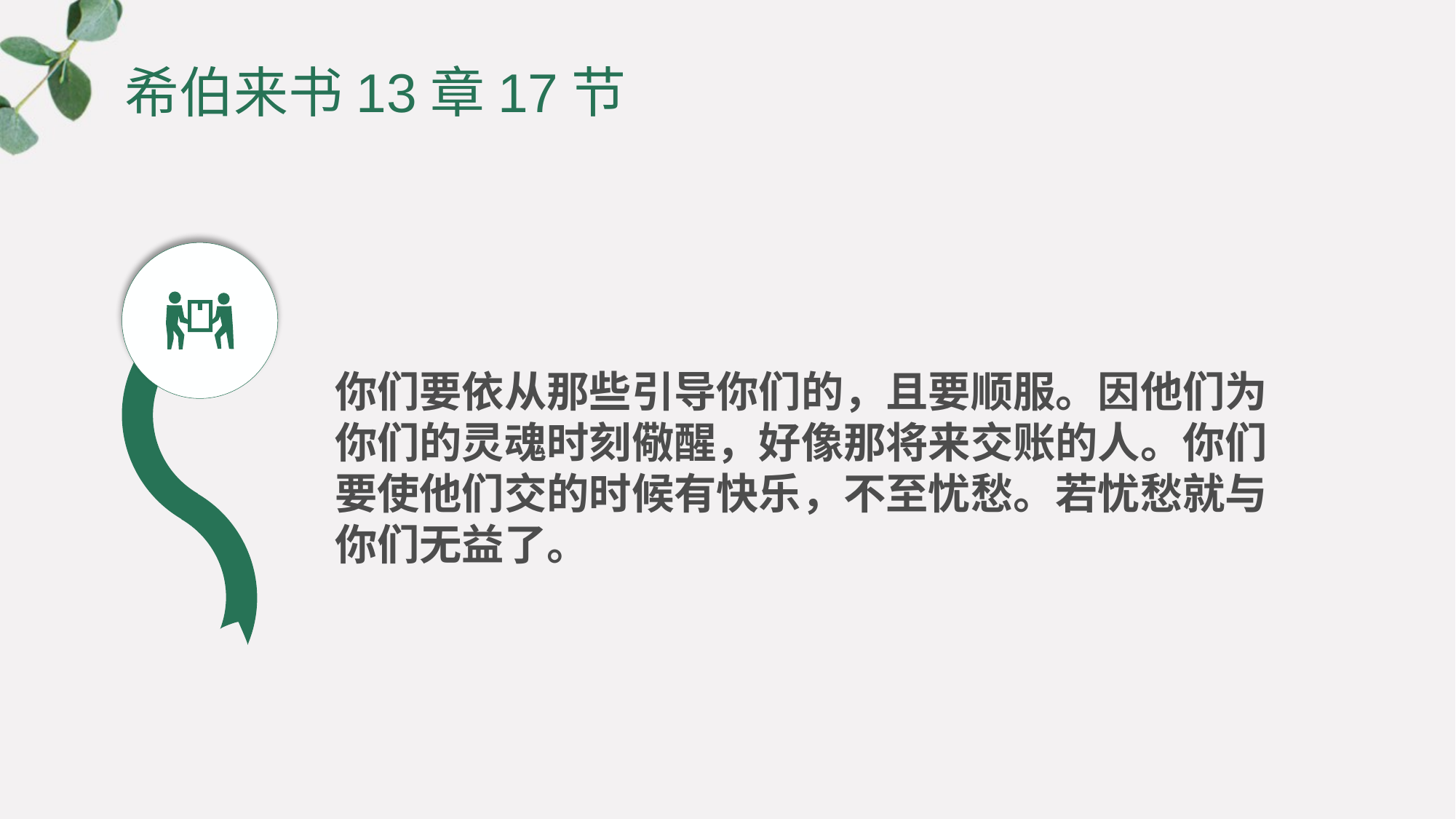

# 希伯来书13章17节
你们要依从那些引导你们的，且要顺服。因他们为你们的灵魂时刻儆醒，好像那将来交账的人。你们要使他们交的时候有快乐，不至忧愁。若忧愁就与你们无益了。